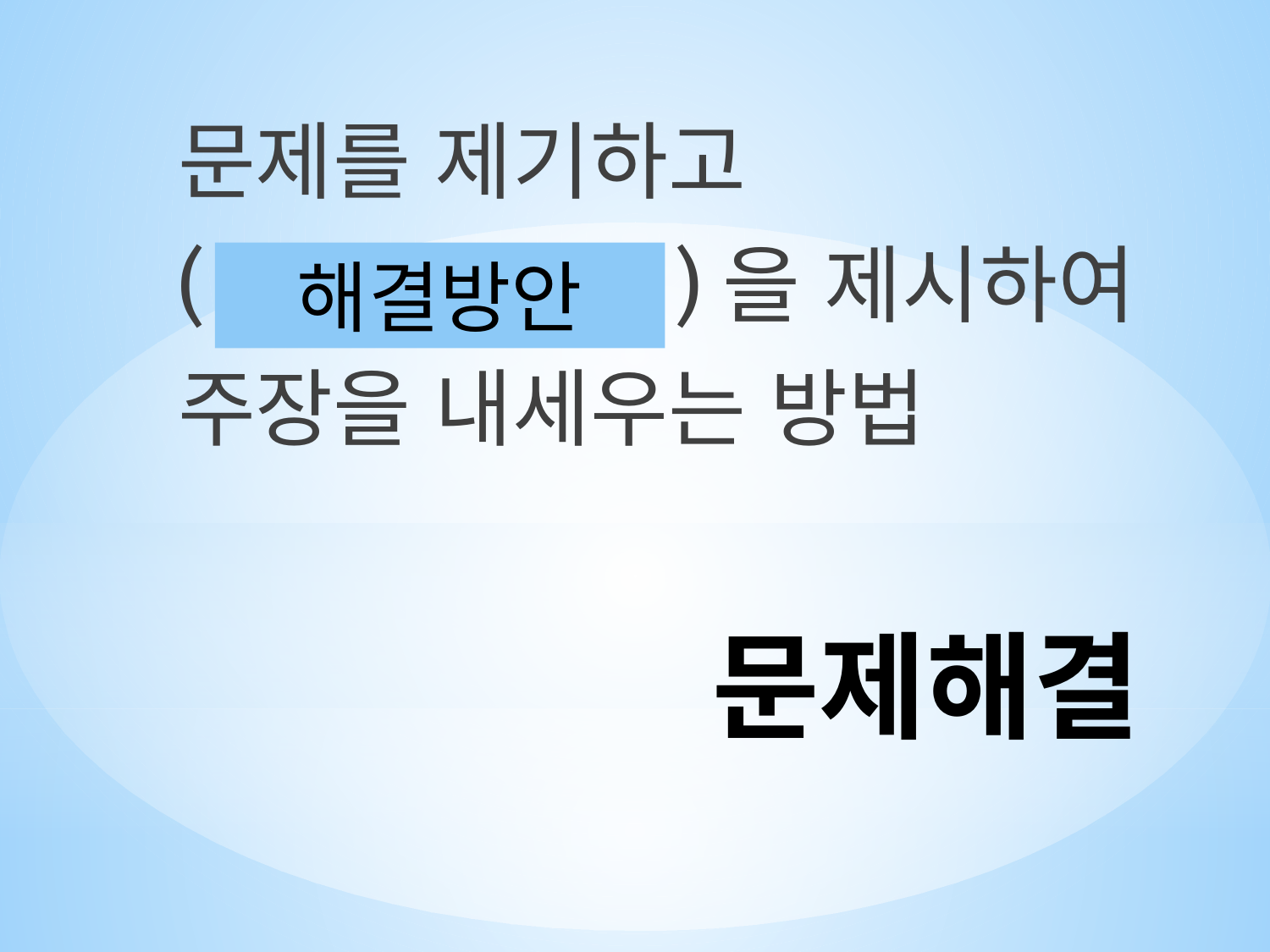

문제를 제기하고
( ㅎ ㄱ ㅂ ㅇ )을 제시하여
주장을 내세우는 방법
해결방안
# 문제해결